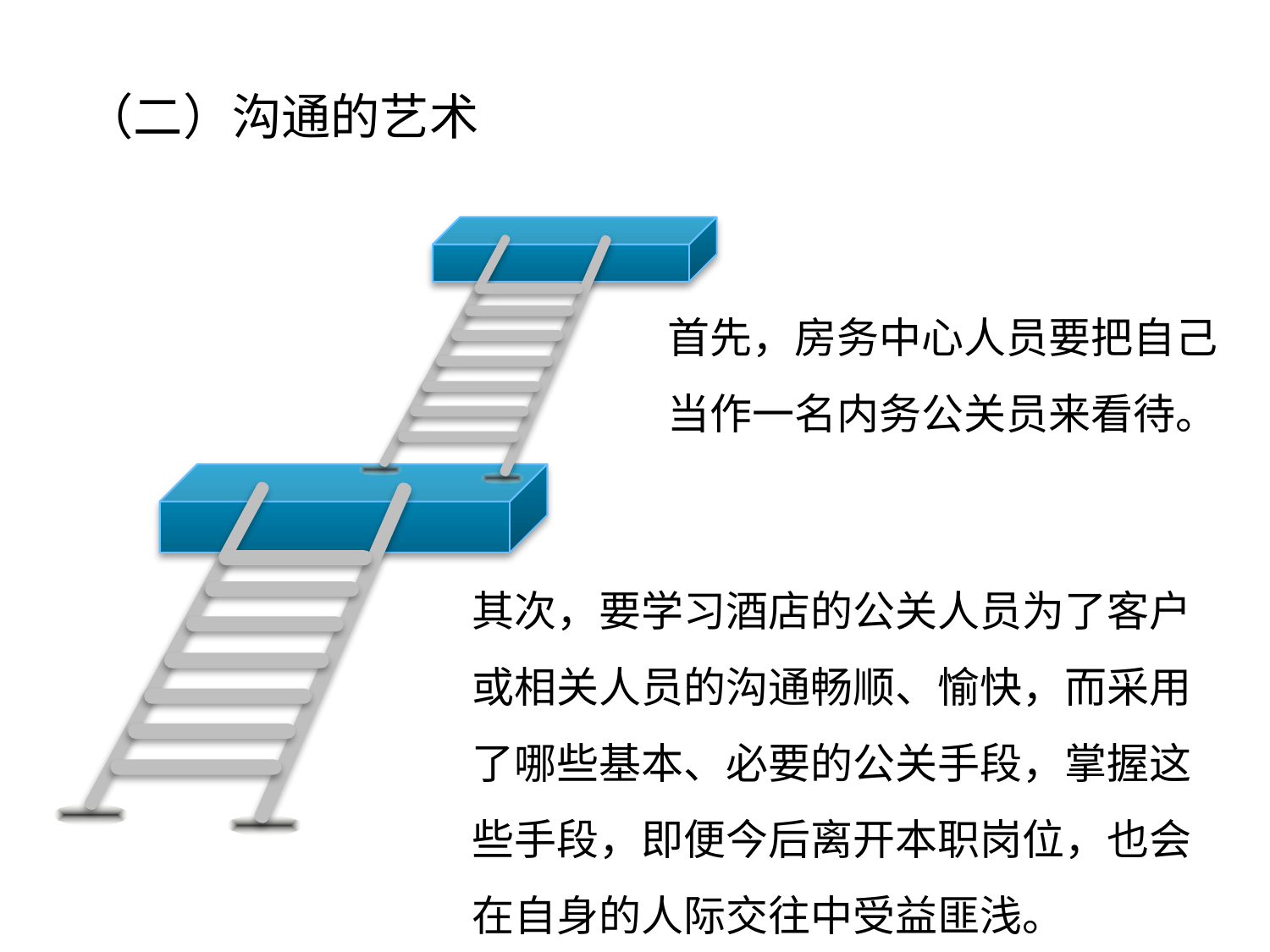

（二）沟通的艺术

首先，房务中心人员要把自己当作一名内务公关员来看待。

其次，要学习酒店的公关人员为了客户或相关人员的沟通畅顺、愉快，而采用了哪些基本、必要的公关手段，掌握这些手段，即便今后离开本职岗位，也会在自身的人际交往中受益匪浅。